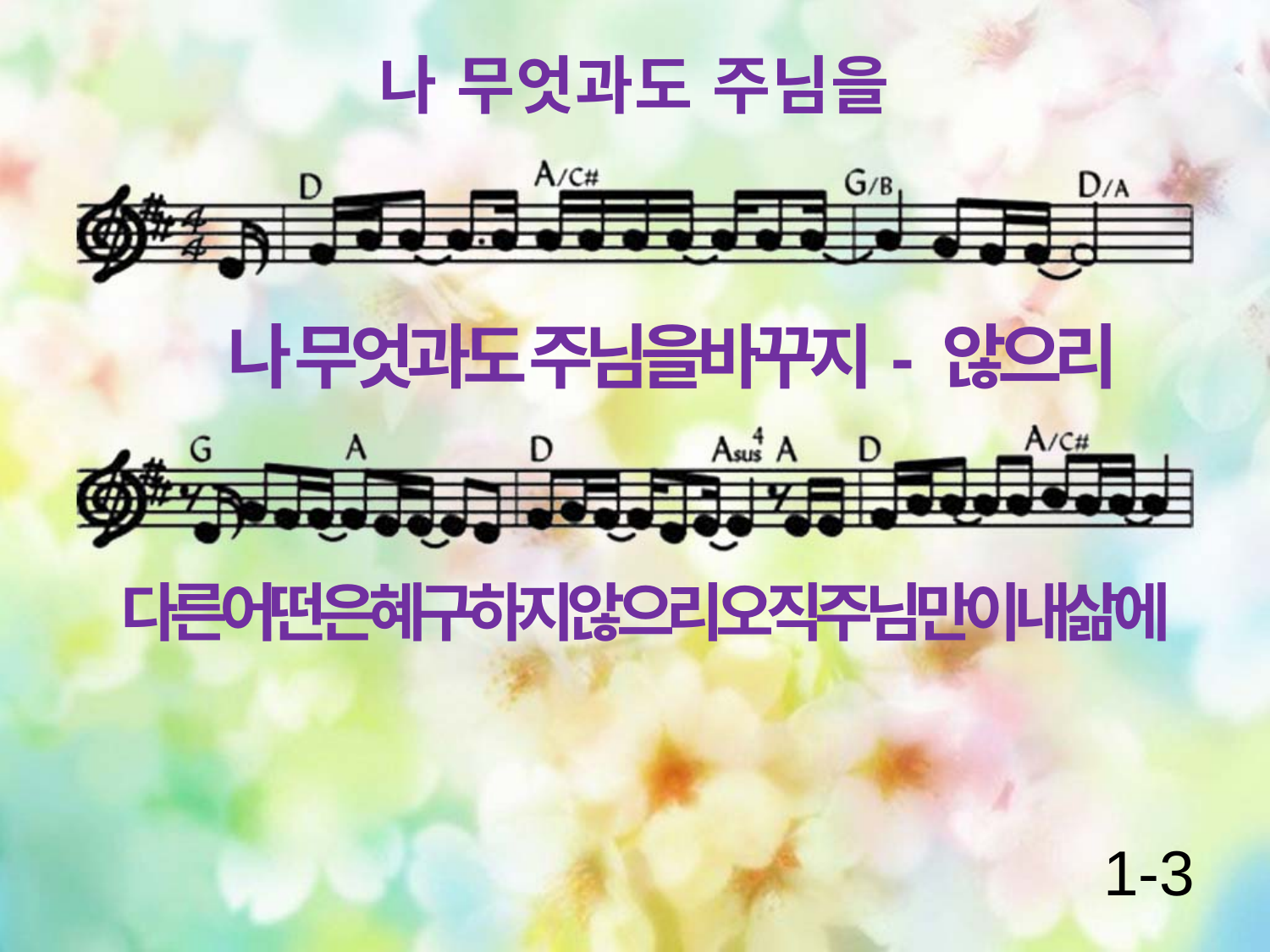

나 무엇과도 주님을
나 무엇과도 주님을바꾸지- 않으리
다른어떤은혜구하지않으리오직주님만이내삶에
1-3